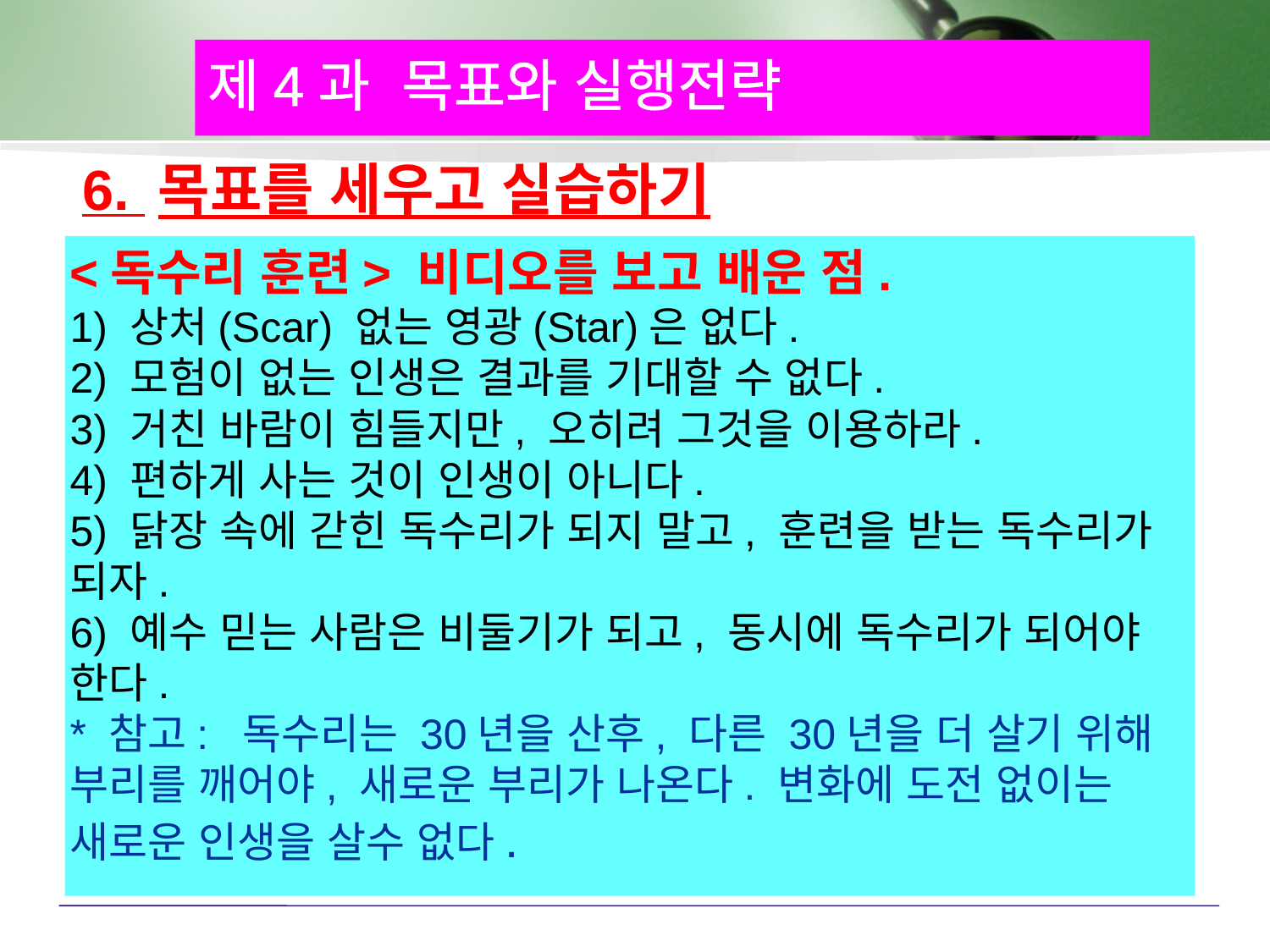

제4과  목표와 실행전략
# 6. 목표를 세우고 실습하기
<독수리 훈련> 비디오를 보고 배운 점.
1) 상처(Scar) 없는 영광(Star)은 없다.
2) 모험이 없는 인생은 결과를 기대할 수 없다.
3) 거친 바람이 힘들지만, 오히려 그것을 이용하라.
4) 편하게 사는 것이 인생이 아니다.
5) 닭장 속에 갇힌 독수리가 되지 말고, 훈련을 받는 독수리가 되자.
6) 예수 믿는 사람은 비둘기가 되고, 동시에 독수리가 되어야 한다.
* 참고:  독수리는 30년을 산후, 다른 30년을 더 살기 위해  부리를 깨어야, 새로운 부리가 나온다. 변화에 도전 없이는 새로운 인생을 살수 없다.